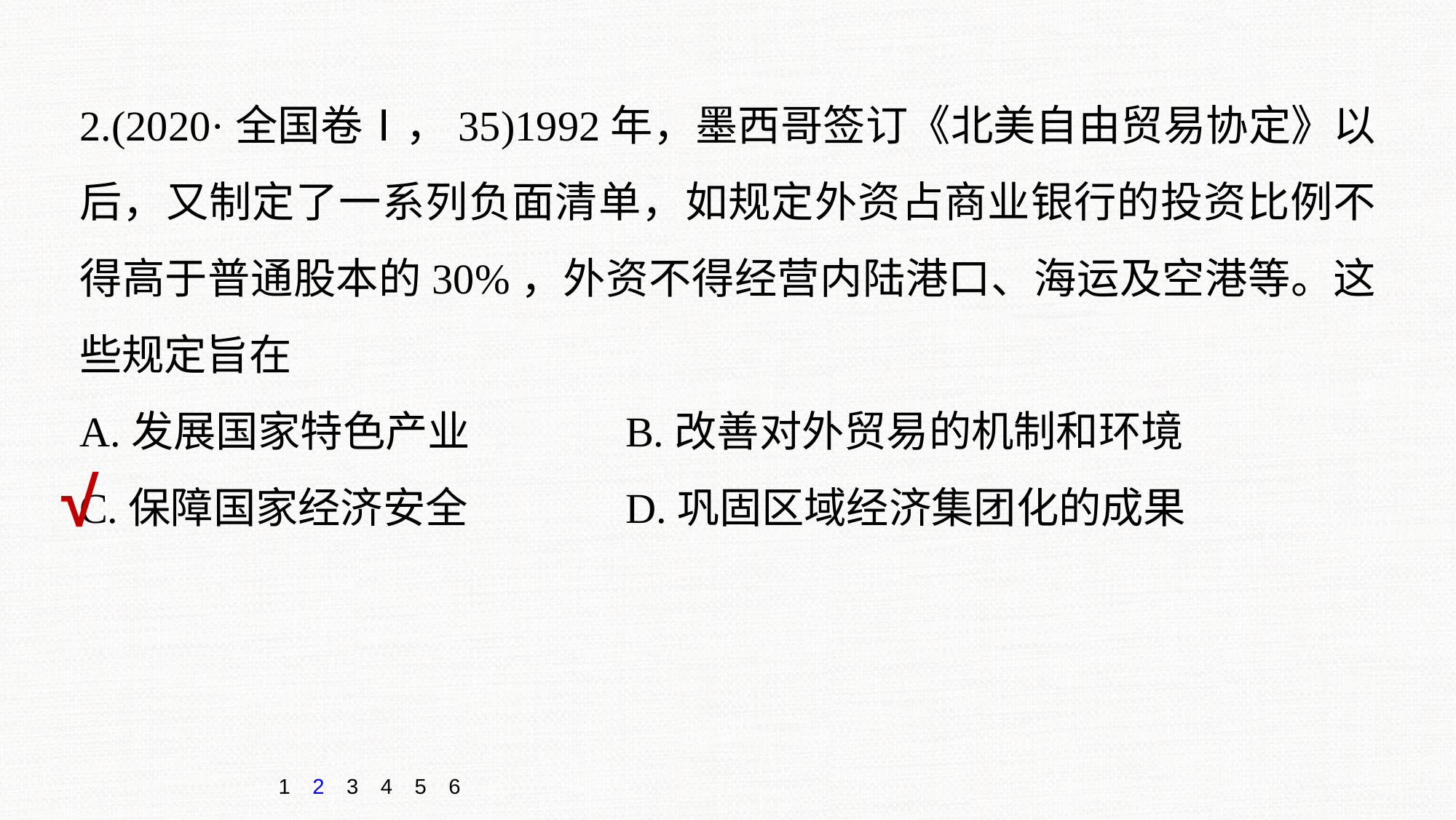

2.(2020·全国卷Ⅰ，35)1992年，墨西哥签订《北美自由贸易协定》以后，又制定了一系列负面清单，如规定外资占商业银行的投资比例不得高于普通股本的30%，外资不得经营内陆港口、海运及空港等。这些规定旨在
A.发展国家特色产业		B.改善对外贸易的机制和环境
C.保障国家经济安全		D.巩固区域经济集团化的成果
√
1
2
3
4
5
6